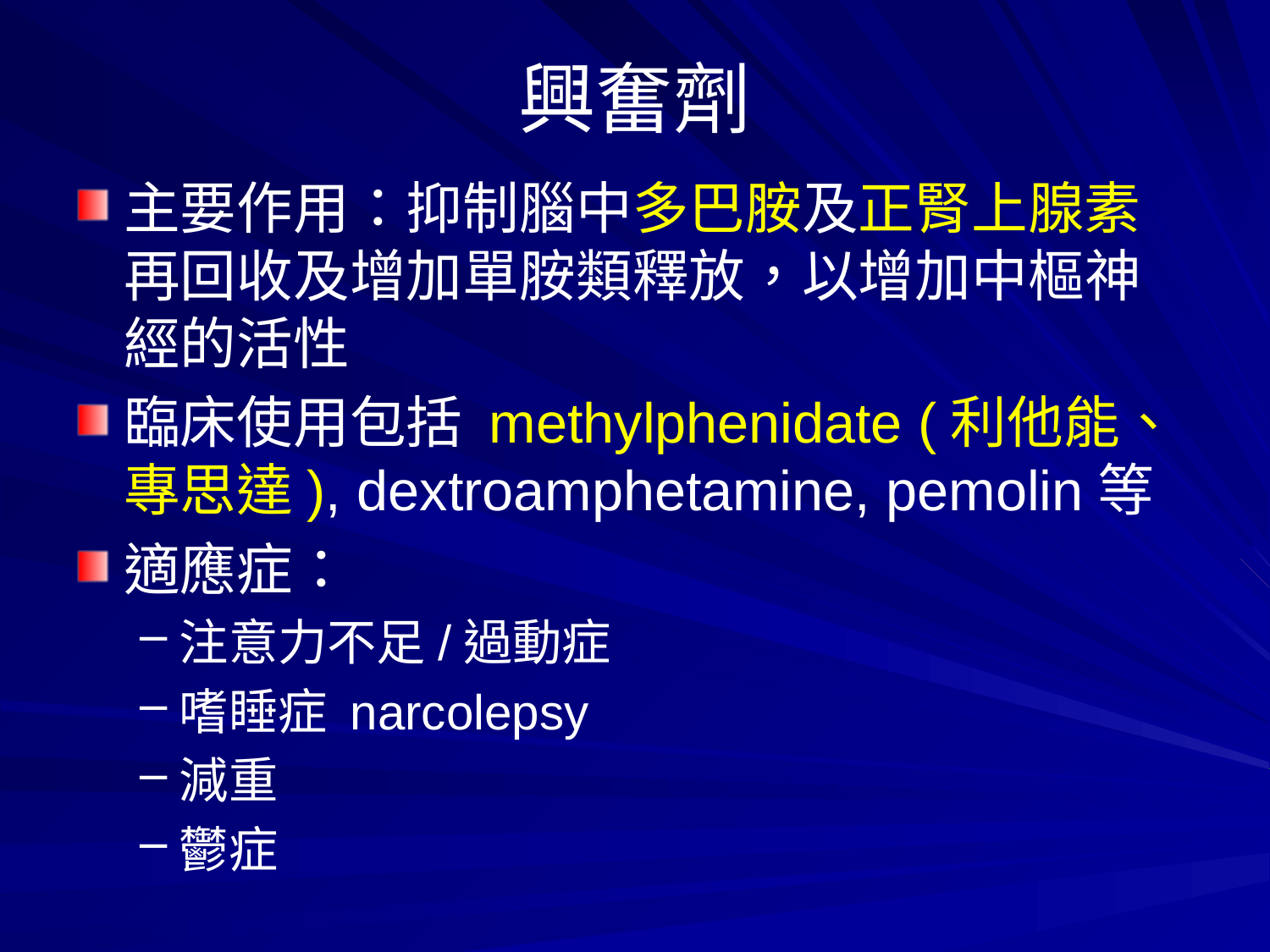

興奮劑
主要作用：抑制腦中多巴胺及正腎上腺素再回收及增加單胺類釋放，以增加中樞神經的活性
臨床使用包括 methylphenidate (利他能、專思達), dextroamphetamine, pemolin等
適應症：
注意力不足/過動症
嗜睡症 narcolepsy
減重
鬱症